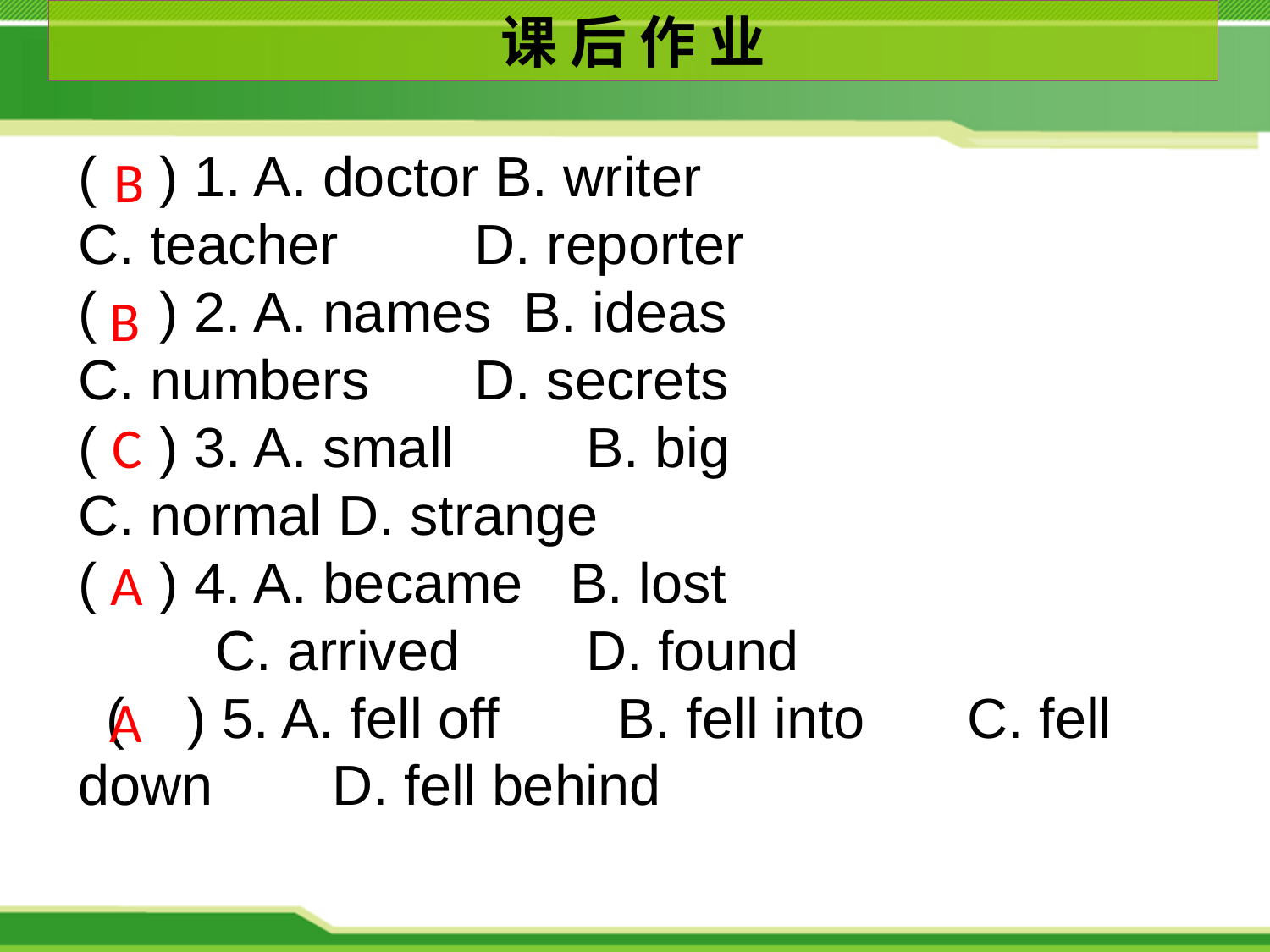

课 后 作 业
(    ) 1. A. doctor B. writer
C. teacher 	 D. reporter
(    ) 2. A. names  B. ideas
C. numbers	 D. secrets
(    ) 3. A. small 	B. big
C. normal D. strange
(    ) 4. A. became   B. lost
       C. arrived	D. found
(    ) 5. A. fell off	  B. fell into    	C. fell down   	D. fell behind
B
B
C
A
A